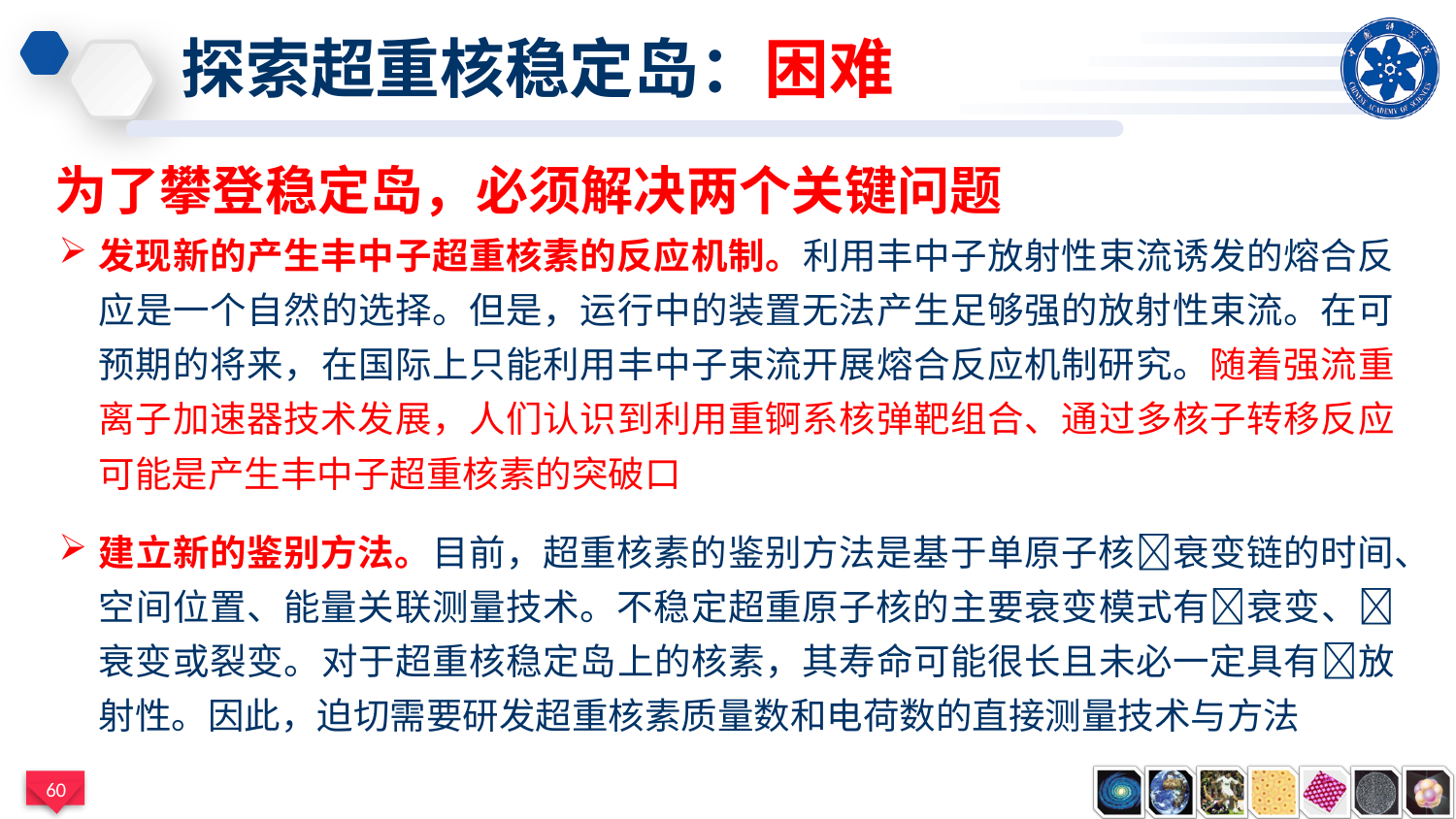

# 探索超重核稳定岛：困难
为了攀登稳定岛，必须解决两个关键问题
发现新的产生丰中子超重核素的反应机制。利用丰中子放射性束流诱发的熔合反应是一个自然的选择。但是，运行中的装置无法产生足够强的放射性束流。在可预期的将来，在国际上只能利用丰中子束流开展熔合反应机制研究。随着强流重离子加速器技术发展，人们认识到利用重锕系核弹靶组合、通过多核子转移反应可能是产生丰中子超重核素的突破口
建立新的鉴别方法。目前，超重核素的鉴别方法是基于单原子核α衰变链的时间、空间位置、能量关联测量技术。不稳定超重原子核的主要衰变模式有β衰变、α衰变或裂变。对于超重核稳定岛上的核素，其寿命可能很长且未必一定具有α放射性。因此，迫切需要研发超重核素质量数和电荷数的直接测量技术与方法